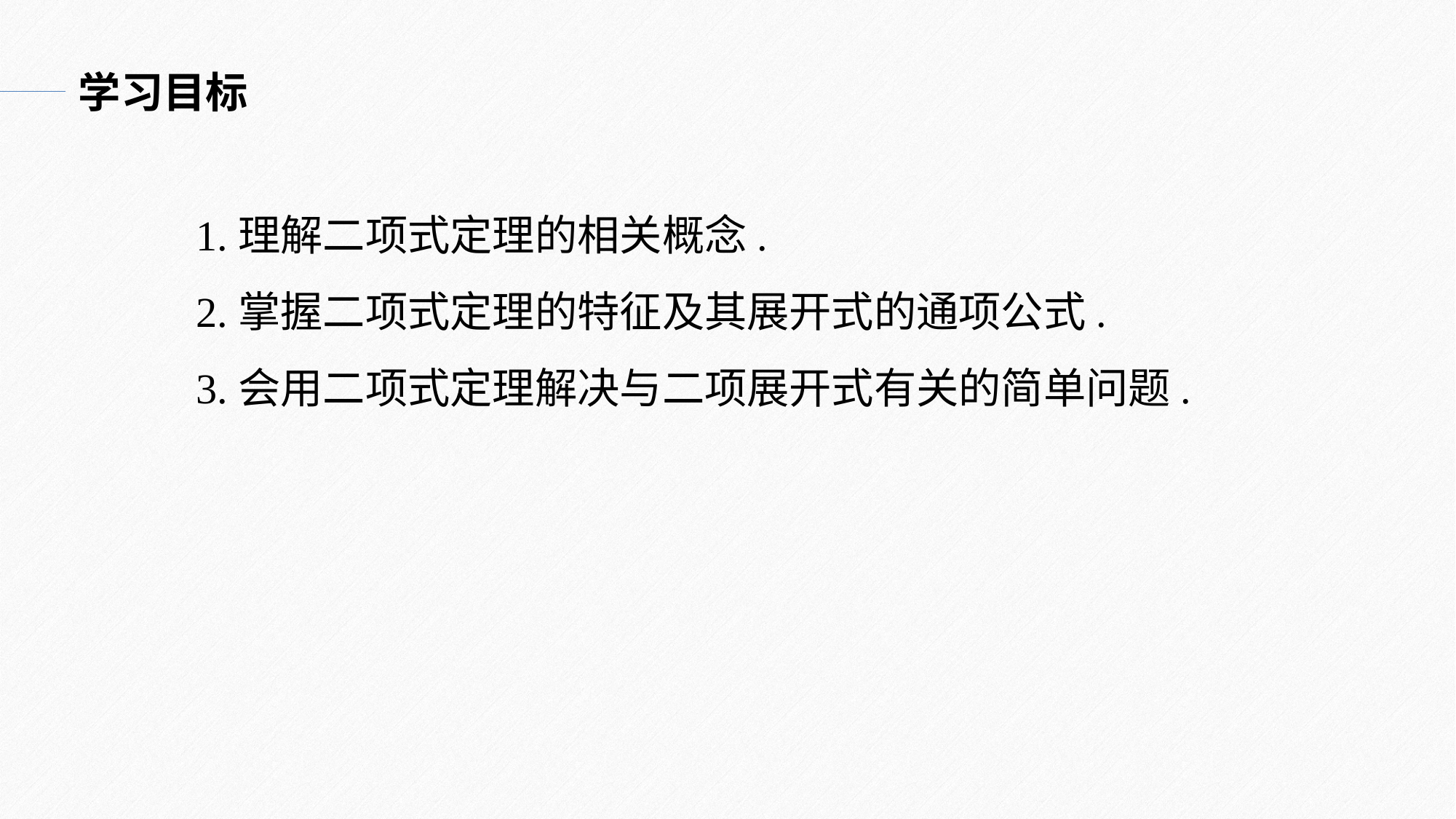

学习目标
1.理解二项式定理的相关概念.
2.掌握二项式定理的特征及其展开式的通项公式.
3.会用二项式定理解决与二项展开式有关的简单问题.